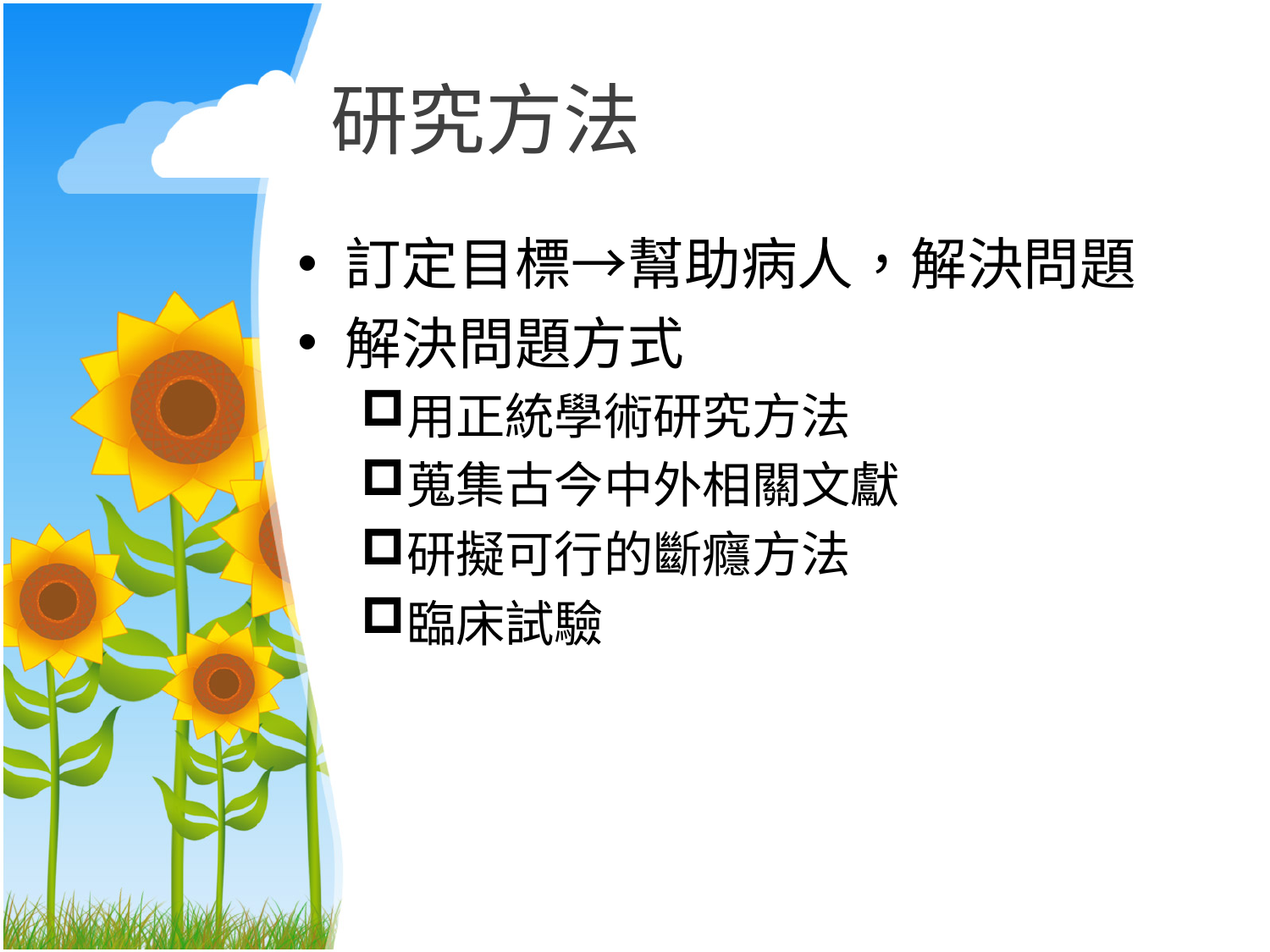

# 研究方法
訂定目標→幫助病人，解決問題
解決問題方式
用正統學術研究方法
蒐集古今中外相關文獻
研擬可行的斷癮方法
臨床試驗